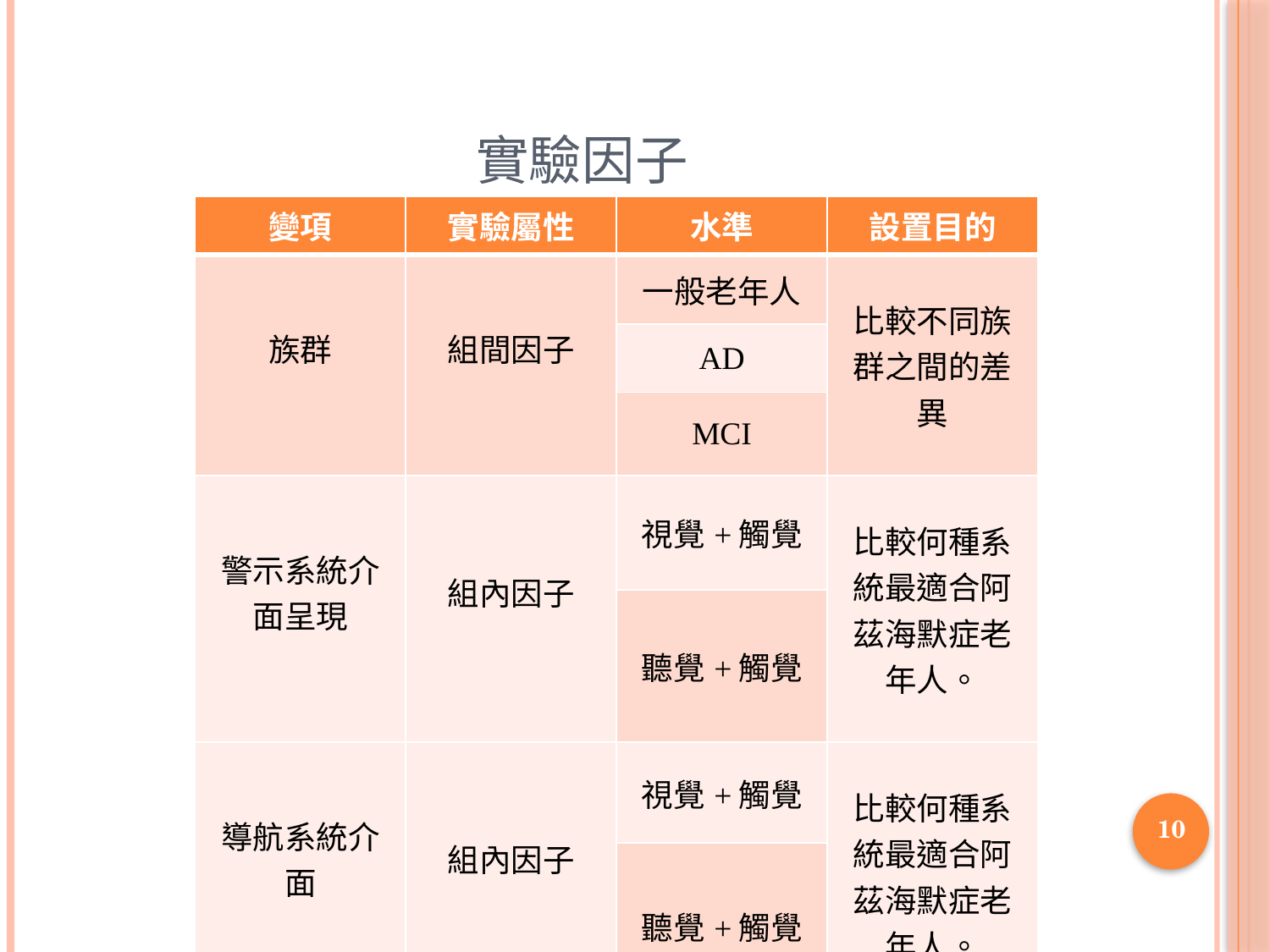

# 實驗因子
| 變項 | 實驗屬性 | 水準 | 設置目的 |
| --- | --- | --- | --- |
| 族群 | 組間因子 | 一般老年人 | 比較不同族群之間的差異 |
|  |  | AD |  |
|  |  | MCI |  |
| 警示系統介面呈現 | 組內因子 | 視覺+觸覺 | 比較何種系統最適合阿茲海默症老年人。 |
|  |  | 聽覺+觸覺 |  |
| 導航系統介面 | 組內因子 | 視覺+觸覺 | 比較何種系統最適合阿茲海默症老年人。 |
|  |  | 聽覺+觸覺 |  |
10